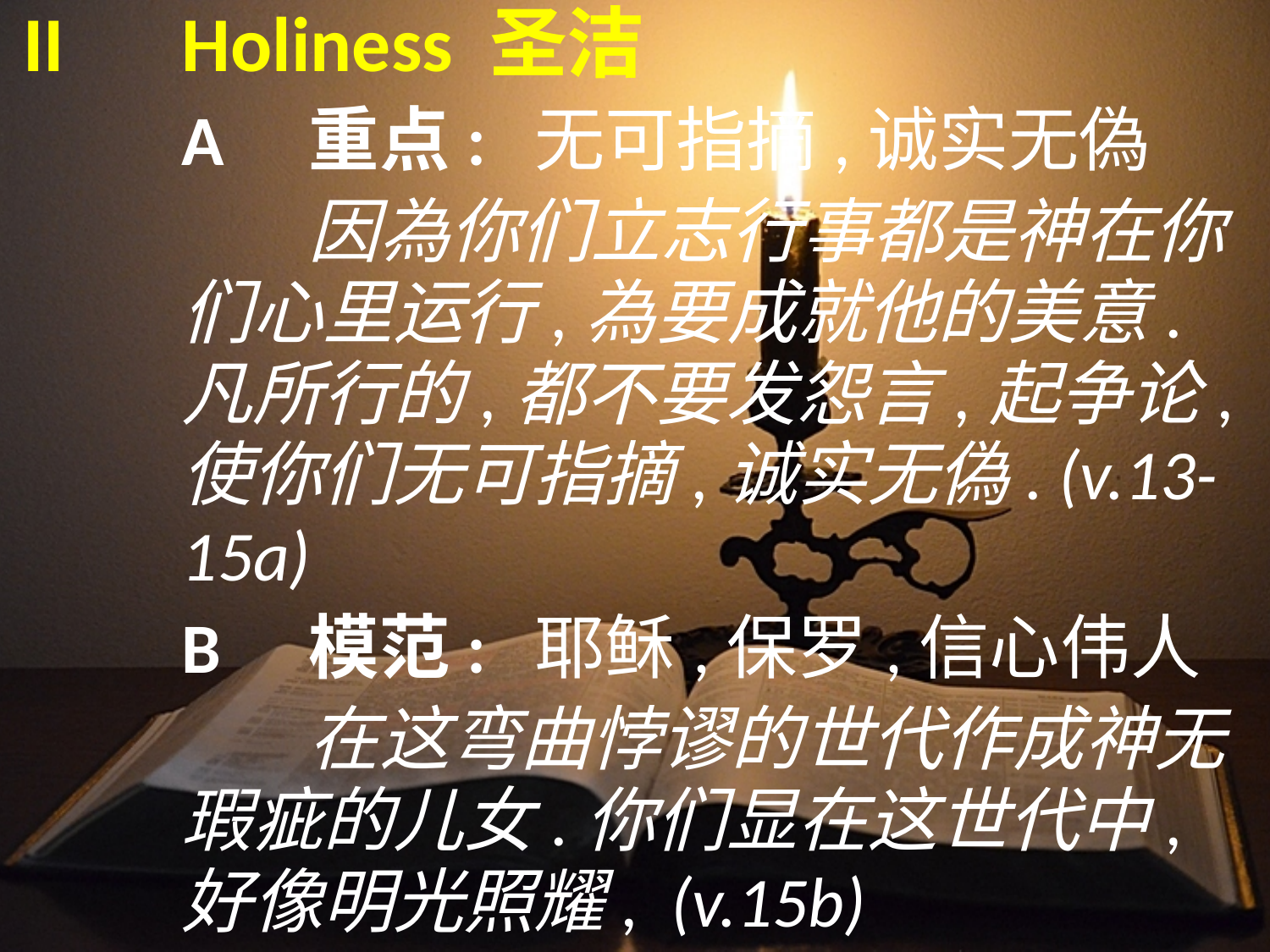

II	Holiness 圣洁
	A	重点:  无可指摘,诚实无偽
		因為你们立志行事都是神在你们心里运行,為要成就他的美意. 凡所行的,都不要发怨言,起争论, 使你们无可指摘,诚实无偽. (v.13-15a)
	B	模范:  耶稣,保罗,信心伟人
		在这弯曲悖谬的世代作成神无瑕疵的儿女.你们显在这世代中,好像明光照耀,  (v.15b)
	C	结果:  将生命的道表明出来 (v.16)